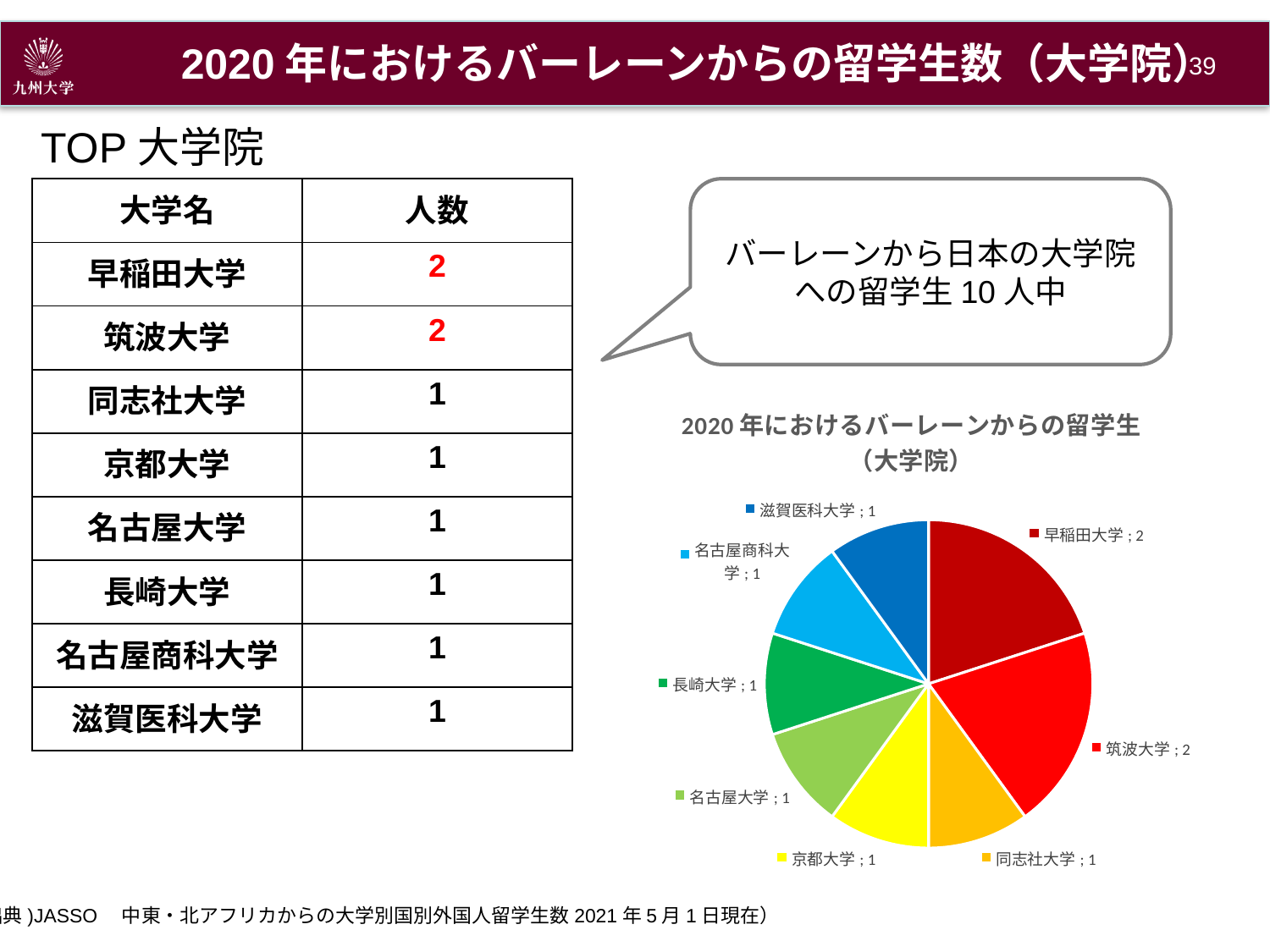

2020年におけるバーレーンからの留学生数（大学院）
39
TOP大学院
| 大学名 | 人数 |
| --- | --- |
| 早稲田大学 | 2 |
| 筑波大学 | 2 |
| 同志社大学 | 1 |
| 京都大学 | 1 |
| 名古屋大学 | 1 |
| 長崎大学 | 1 |
| 名古屋商科大学 | 1 |
| 滋賀医科大学 | 1 |
バーレーンから日本の大学院への留学生10人中

### Chart: 2020年におけるバーレーンからの留学生（大学院）

| Category |  |
|---|---|
| 早稲田大学 | 2.0 |
| 筑波大学 | 2.0 |
| 同志社大学 | 1.0 |
| 京都大学 | 1.0 |
| 名古屋大学 | 1.0 |
| 長崎大学 | 1.0 |
| 名古屋商科大学 | 1.0 |
| 滋賀医科大学 | 1.0 |
(出典)JASSO　中東・北アフリカからの大学別国別外国人留学生数2021年5月1日現在）